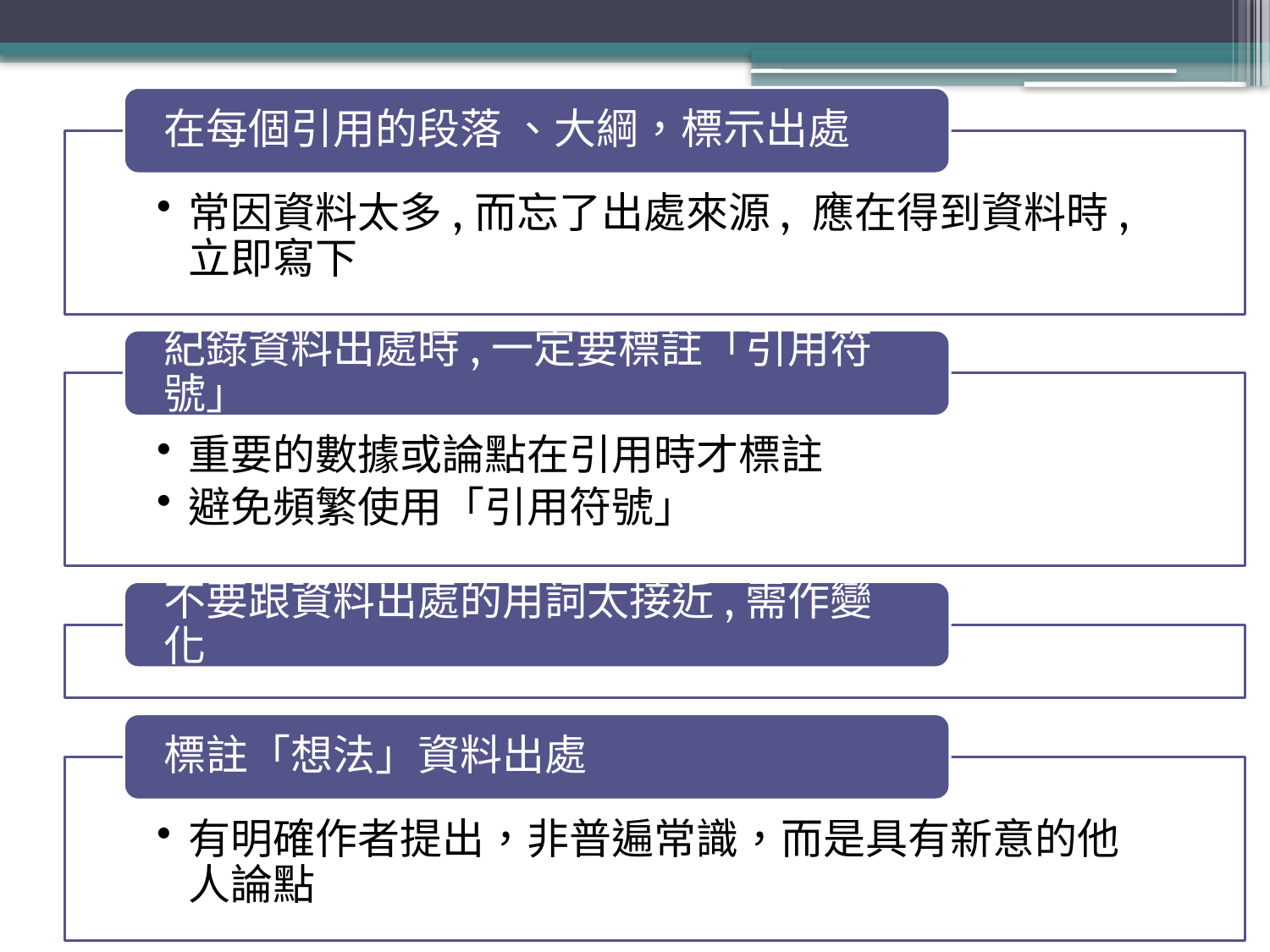

常因資料太多,而忘了出處來源, 應在得到資料時,立即寫下
在每個引用的段落 、大綱，標示出處
重要的數據或論點在引用時才標註
避免頻繁使用「引用符號」
紀錄資料出處時,一定要標註「引用符號」
不要跟資料出處的用詞太接近,需作變化
有明確作者提出，非普遍常識，而是具有新意的他人論點
標註「想法」資料出處